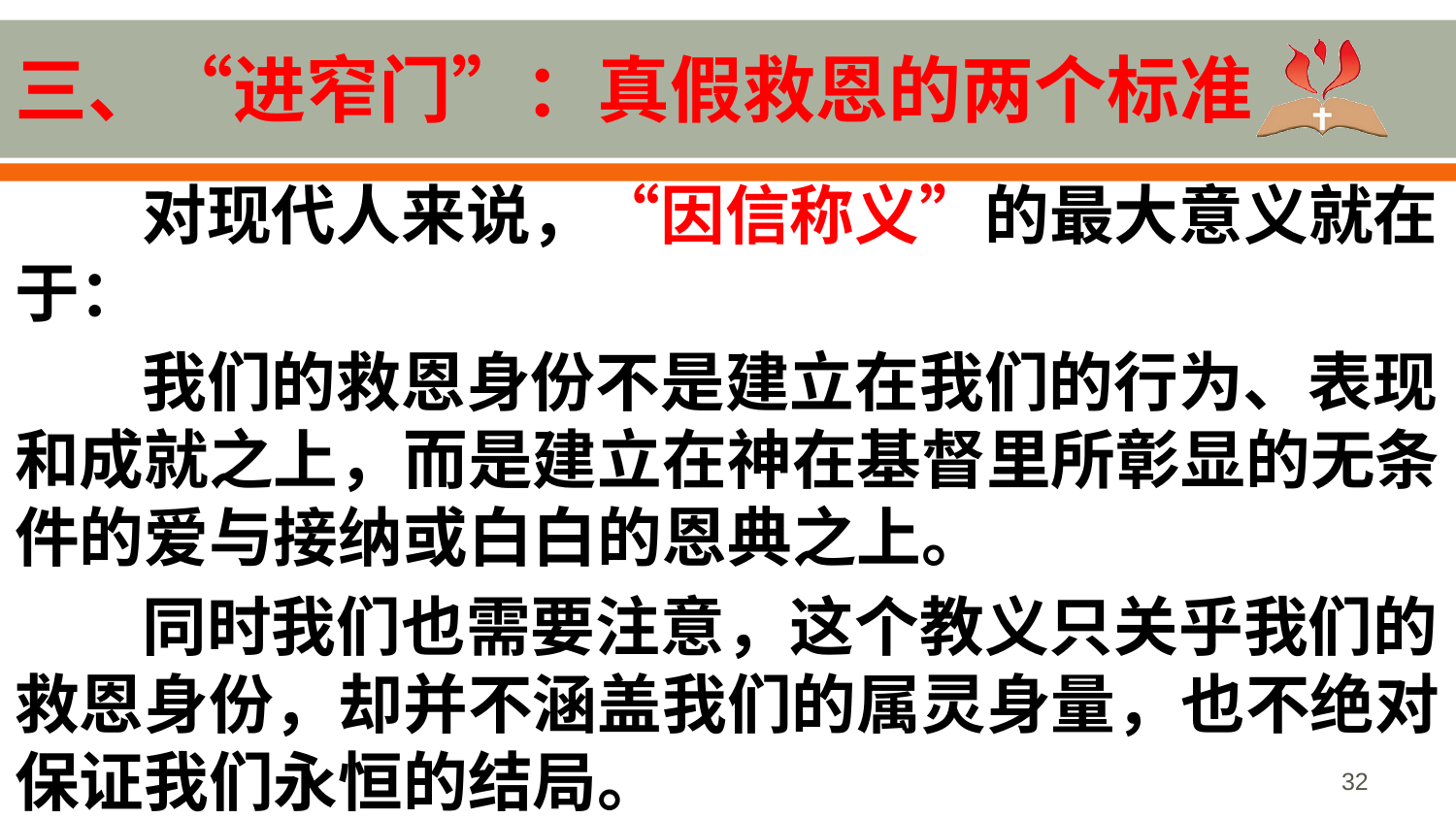

# 三、“进窄门”：真假救恩的两个标准
对现代人来说，“因信称义”的最大意义就在于：
我们的救恩身份不是建立在我们的行为、表现和成就之上，而是建立在神在基督里所彰显的无条件的爱与接纳或白白的恩典之上。
同时我们也需要注意，这个教义只关乎我们的救恩身份，却并不涵盖我们的属灵身量，也不绝对保证我们永恒的结局。

32